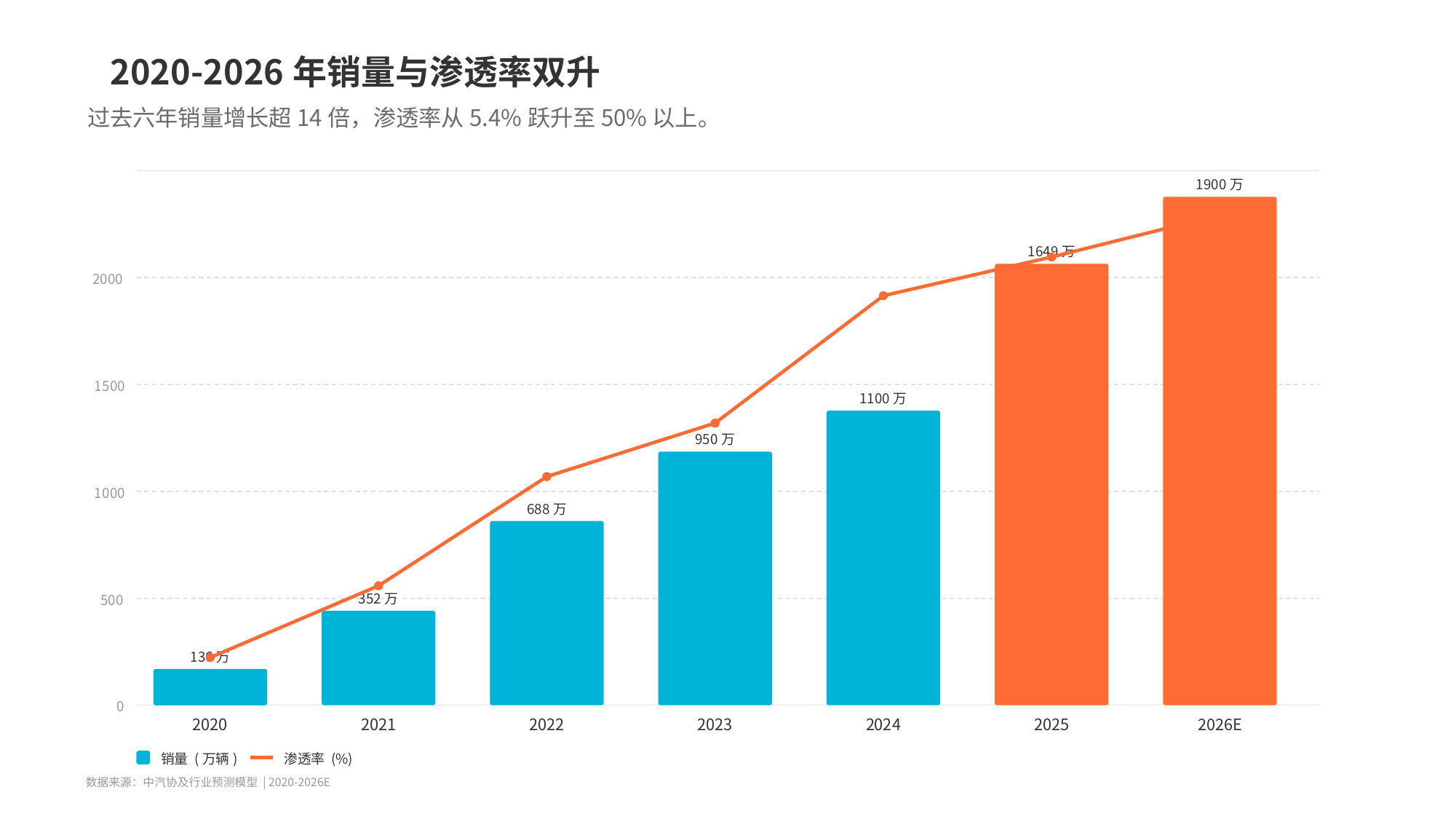

2020-2026年销量与渗透率双升
过去六年销量增长超14倍，渗透率从5.4%跃升至50%以上。

1900万

1649万

2000

1500

1100万

950万

1000

688万

352万
500

136万

0

2020
2021
2022
2023
2024
2025
2026E
销量 (万辆)
渗透率 (%)

数据来源：中汽协及行业预测模型 | 2020-2026E